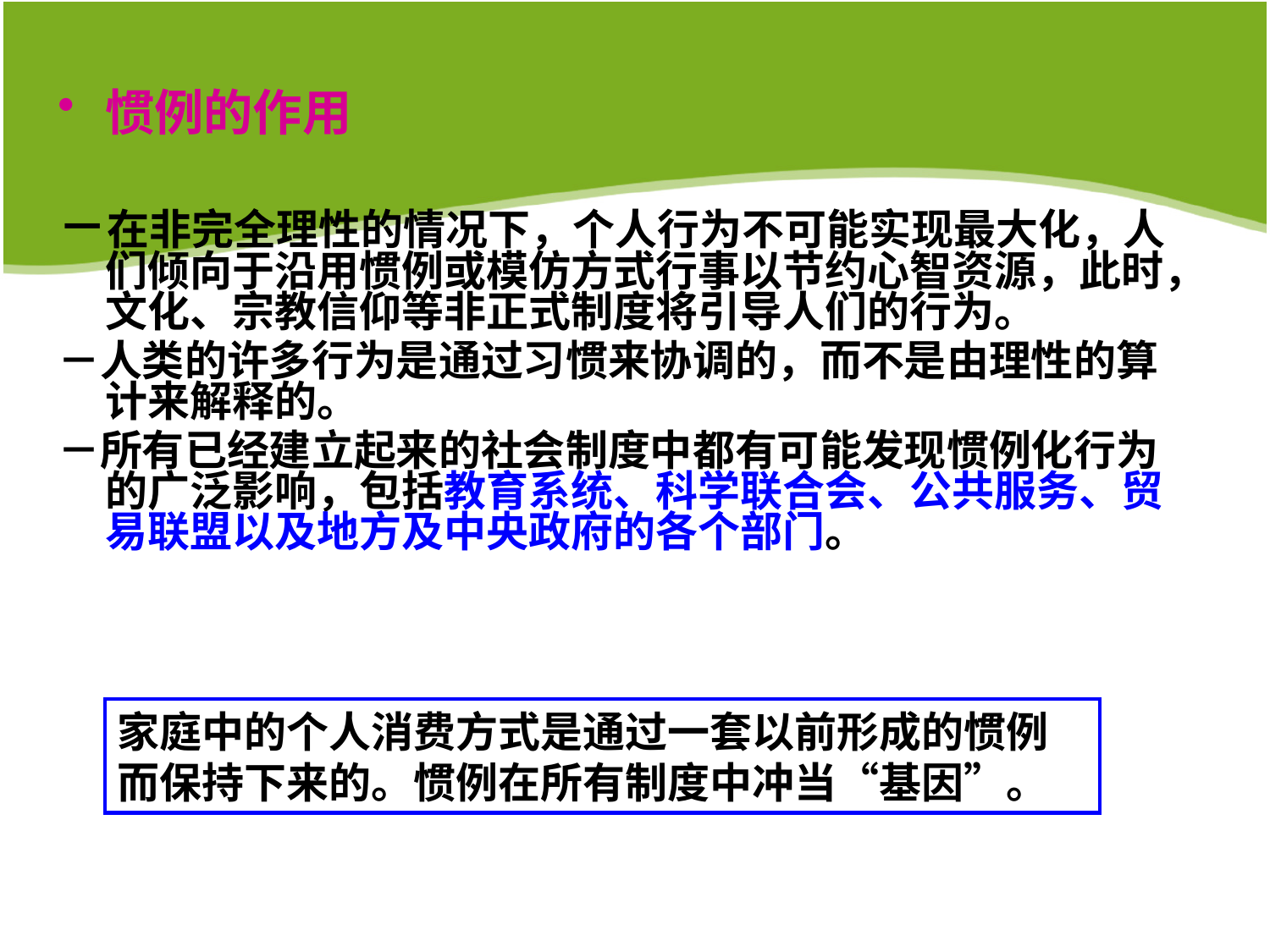

惯例的作用

－在非完全理性的情况下，个人行为不可能实现最大化，人们倾向于沿用惯例或模仿方式行事以节约心智资源，此时，文化、宗教信仰等非正式制度将引导人们的行为。
－人类的许多行为是通过习惯来协调的，而不是由理性的算计来解释的。
－所有已经建立起来的社会制度中都有可能发现惯例化行为的广泛影响，包括教育系统、科学联合会、公共服务、贸易联盟以及地方及中央政府的各个部门。

家庭中的个人消费方式是通过一套以前形成的惯例而保持下来的。惯例在所有制度中冲当“基因”。